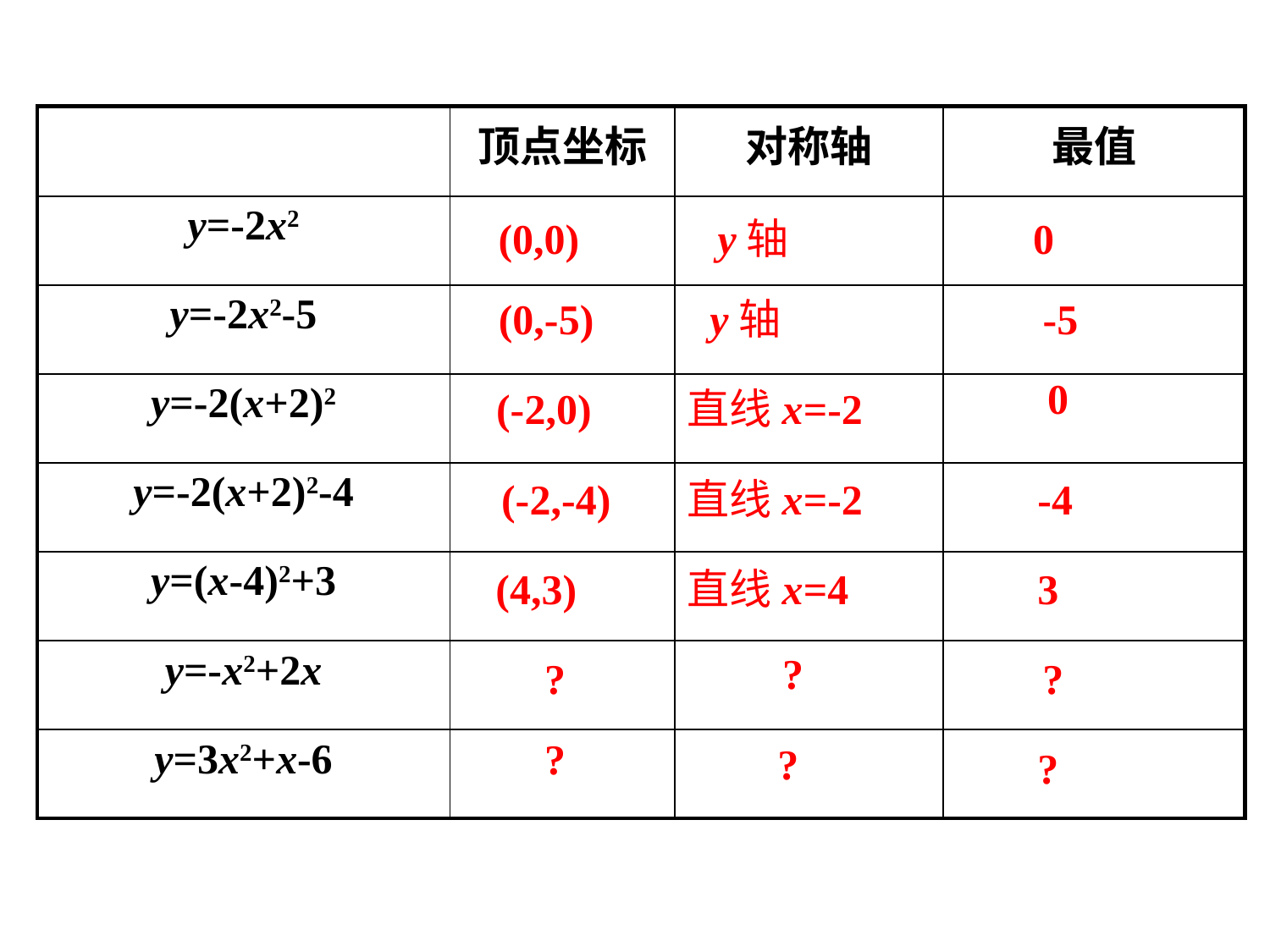

|  | 顶点坐标 | 对称轴 | 最值 |
| --- | --- | --- | --- |
| y=-2x2 |  |  |  |
| y=-2x2-5 |  |  |  |
| y=-2(x+2)2 |  |  |  |
| y=-2(x+2)2-4 |  |  |  |
| y=(x-4)2+3 |  |  |  |
| y=-x2+2x |  |  |  |
| y=3x2+x-6 |  |  |  |
(0,0)
y轴
0
y轴
(0,-5)
-5
0
直线x=-2
(-2,0)
(-2,-4)
直线x=-2
-4
(4,3)
直线x=4
3
?
?
?
?
?
?